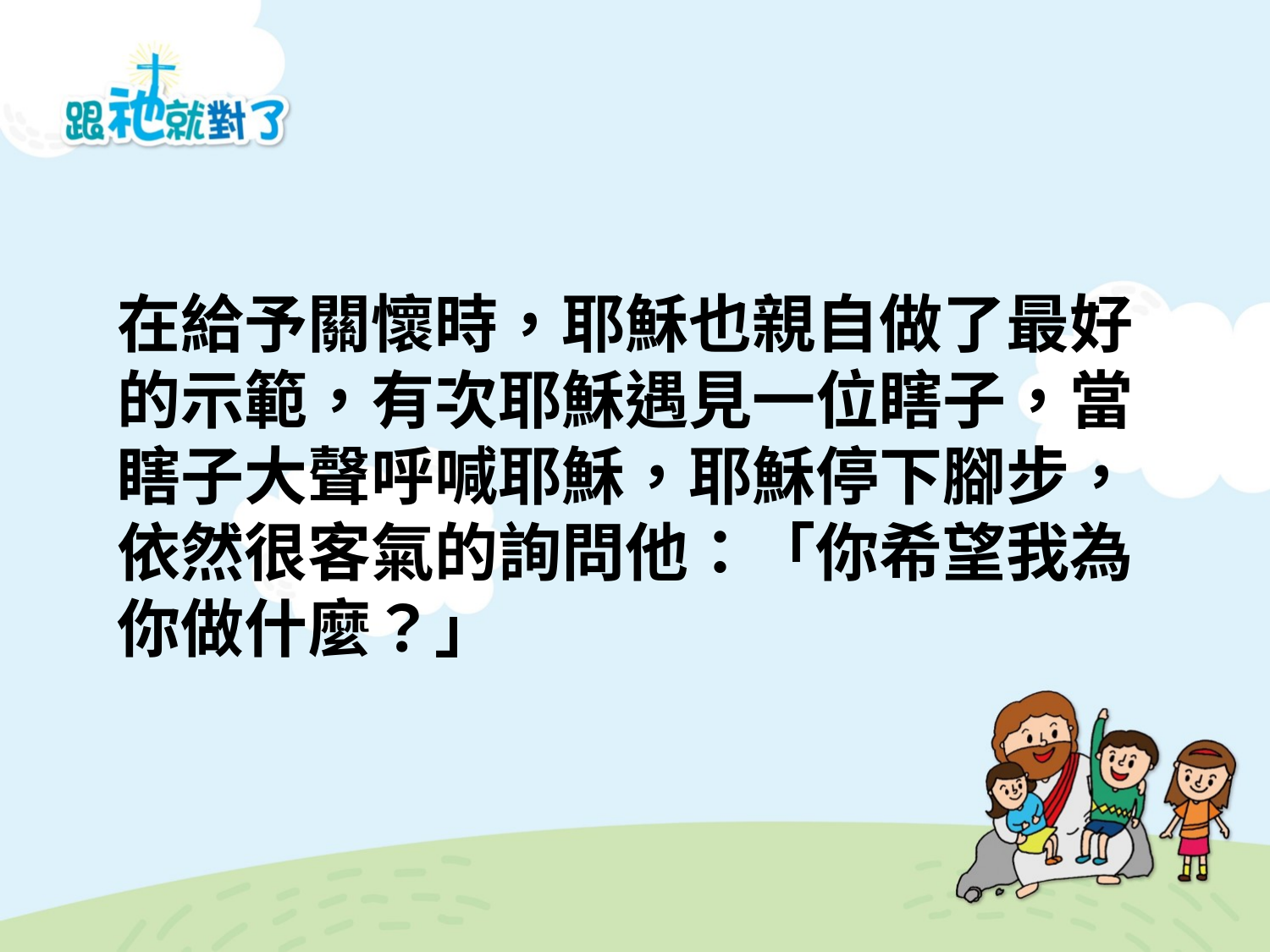

在給予關懷時，耶穌也親自做了最好的示範，有次耶穌遇見一位瞎子，當瞎子大聲呼喊耶穌，耶穌停下腳步，依然很客氣的詢問他：「你希望我為你做什麼？」